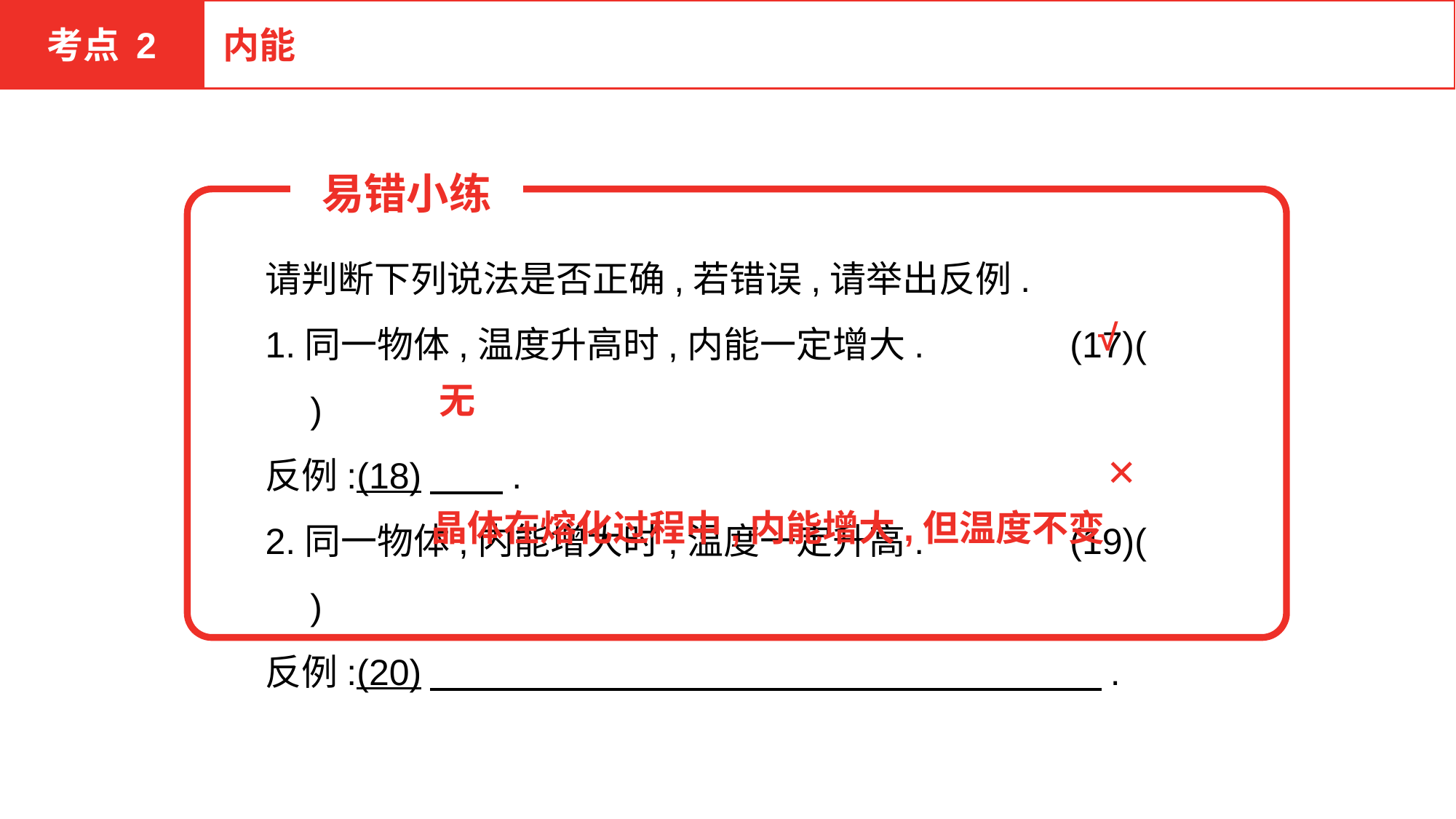

考点 2
内能
易错小练

请判断下列说法是否正确,若错误,请举出反例.
1.同一物体,温度升高时,内能一定增大.	    (17)(　　)
反例:(18)　　.
2.同一物体,内能增大时,温度一定升高.	    (19)(　　)
反例:(20)　　　　　　　　　　　　　　　　　　  .
√
无
✕
晶体在熔化过程中,内能增大,但温度不变